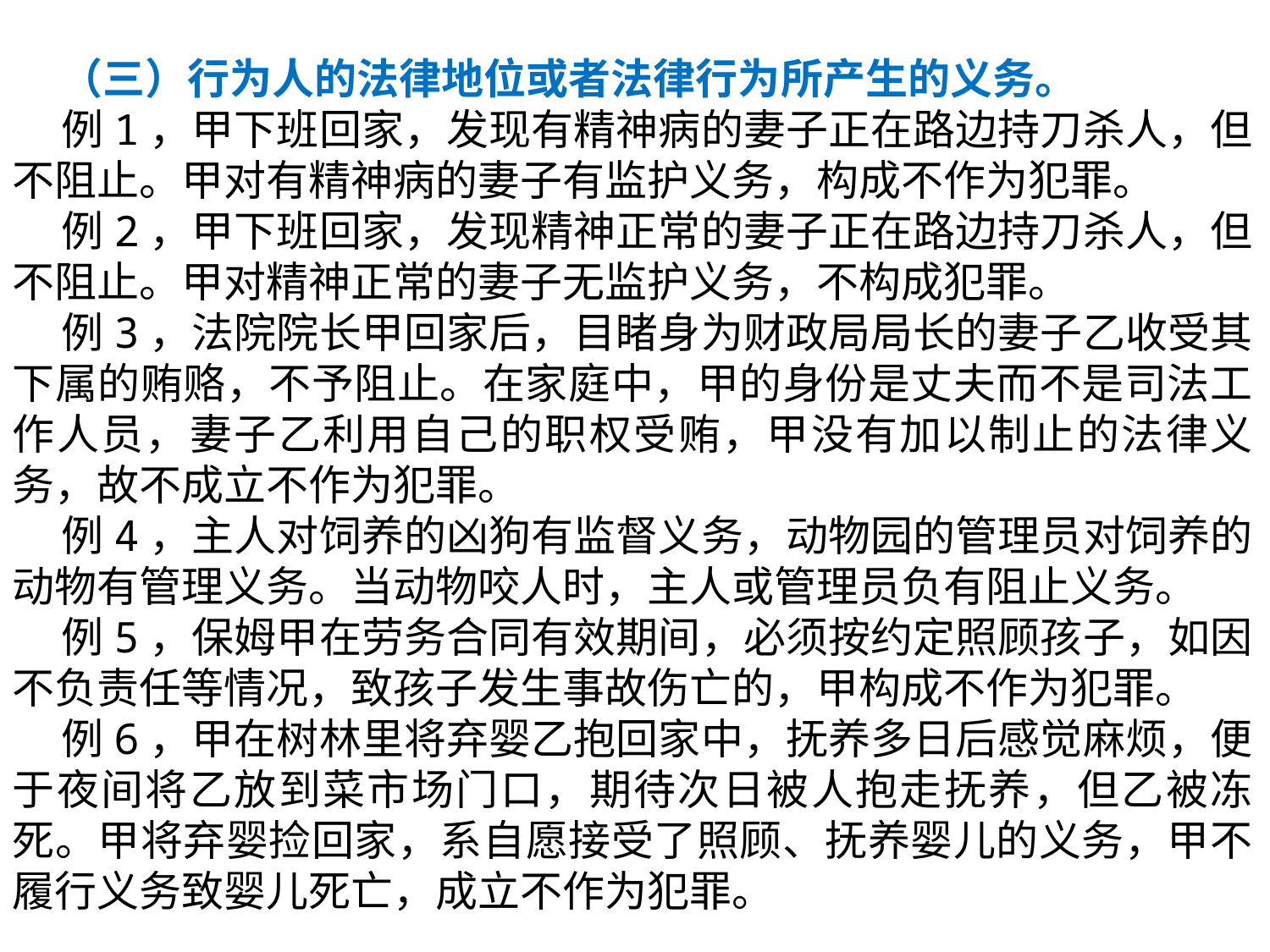

（三）行为人的法律地位或者法律行为所产生的义务。
    例1，甲下班回家，发现有精神病的妻子正在路边持刀杀人，但不阻止。甲对有精神病的妻子有监护义务，构成不作为犯罪。
    例2，甲下班回家，发现精神正常的妻子正在路边持刀杀人，但不阻止。甲对精神正常的妻子无监护义务，不构成犯罪。
    例3，法院院长甲回家后，目睹身为财政局局长的妻子乙收受其下属的贿赂，不予阻止。在家庭中，甲的身份是丈夫而不是司法工作人员，妻子乙利用自己的职权受贿，甲没有加以制止的法律义务，故不成立不作为犯罪。
    例4，主人对饲养的凶狗有监督义务，动物园的管理员对饲养的动物有管理义务。当动物咬人时，主人或管理员负有阻止义务。
    例5，保姆甲在劳务合同有效期间，必须按约定照顾孩子，如因不负责任等情况，致孩子发生事故伤亡的，甲构成不作为犯罪。
    例6，甲在树林里将弃婴乙抱回家中，抚养多日后感觉麻烦，便于夜间将乙放到菜市场门口，期待次日被人抱走抚养，但乙被冻死。甲将弃婴捡回家，系自愿接受了照顾、抚养婴儿的义务，甲不履行义务致婴儿死亡，成立不作为犯罪。